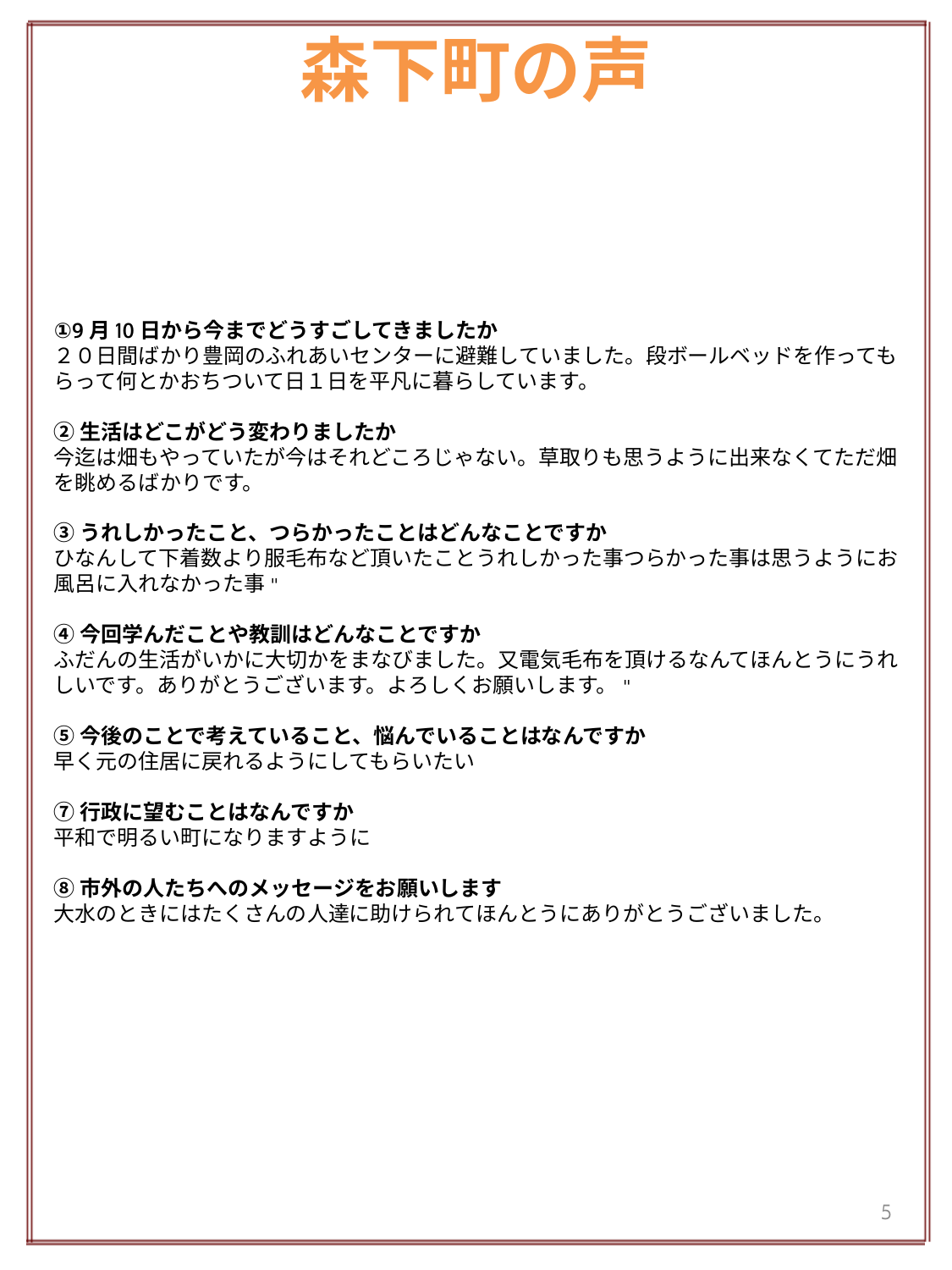

# 森下町の声
①9月10日から今までどうすごしてきましたか
２０日間ばかり豊岡のふれあいセンターに避難していました。段ボールベッドを作ってもらって何とかおちついて日１日を平凡に暮らしています。

②生活はどこがどう変わりましたか
今迄は畑もやっていたが今はそれどころじゃない。草取りも思うように出来なくてただ畑を眺めるばかりです。

③うれしかったこと、つらかったことはどんなことですか
ひなんして下着数より服毛布など頂いたことうれしかった事つらかった事は思うようにお風呂に入れなかった事"

④今回学んだことや教訓はどんなことですか
ふだんの生活がいかに大切かをまなびました。又電気毛布を頂けるなんてほんとうにうれしいです。ありがとうございます。よろしくお願いします。"

⑤今後のことで考えていること、悩んでいることはなんですか
早く元の住居に戻れるようにしてもらいたい

⑦行政に望むことはなんですか
平和で明るい町になりますように

⑧市外の人たちへのメッセージをお願いします
大水のときにはたくさんの人達に助けられてほんとうにありがとうございました。

5